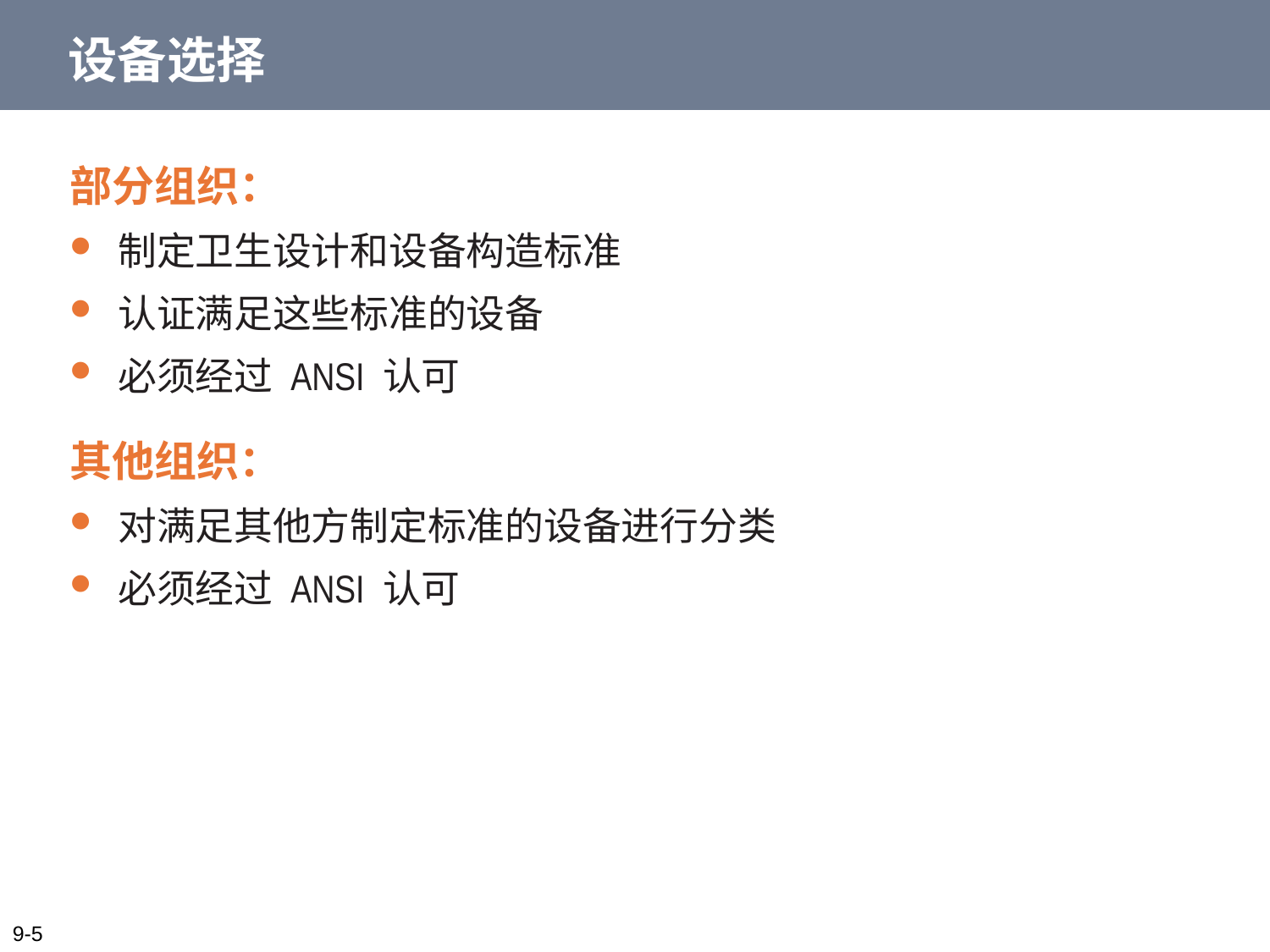

# 设备选择
部分组织：
制定卫生设计和设备构造标准
认证满足这些标准的设备
必须经过 ANSI 认可
其他组织：
对满足其他方制定标准的设备进行分类
必须经过 ANSI 认可
9-5